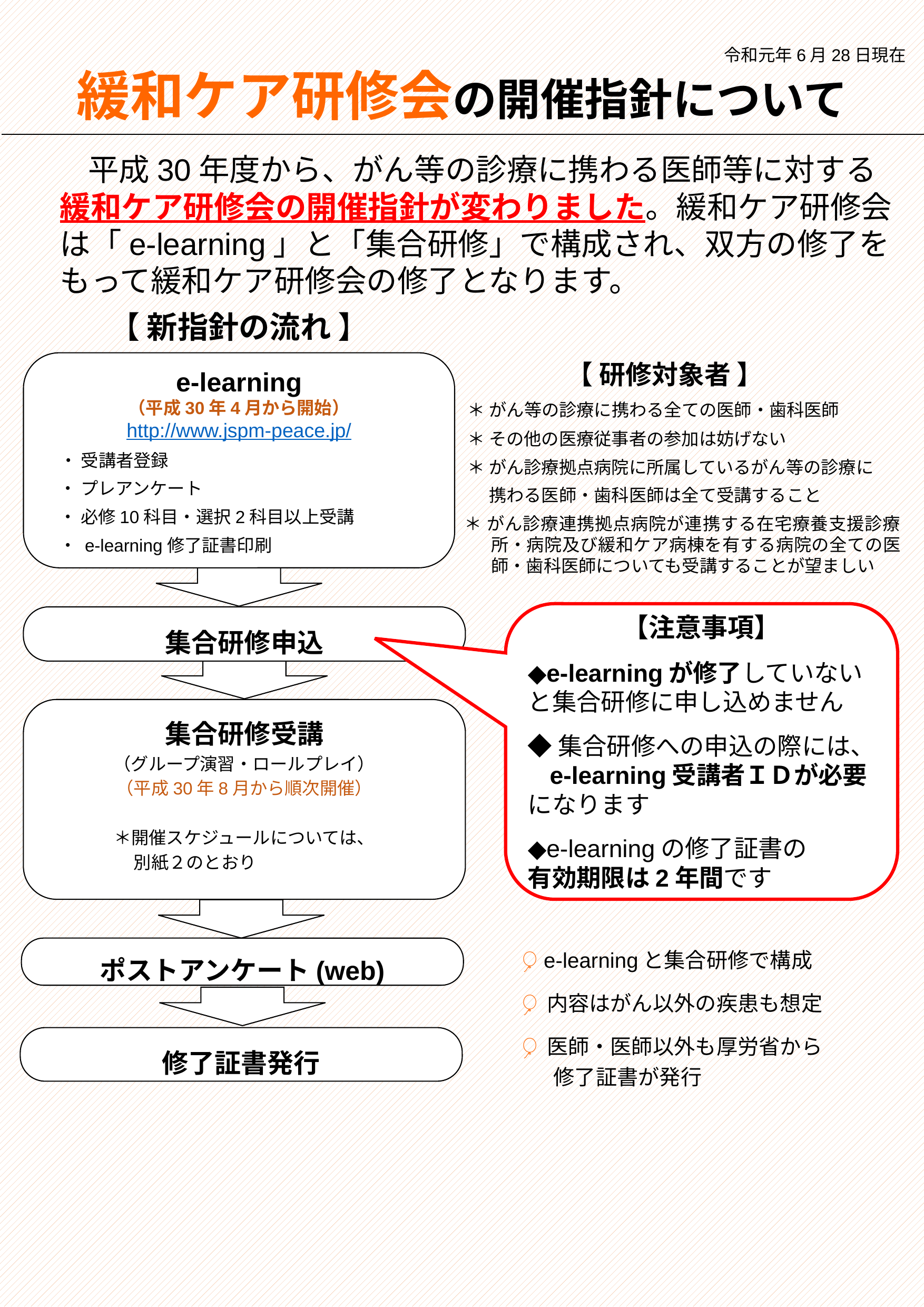

# 緩和ケア研修会の開催指針について
令和元年6月28日現在
　　平成30年度から、がん等の診療に携わる医師等に対する緩和ケア研修会の開催指針が変わりました。緩和ケア研修会は「e-learning」と「集合研修」で構成され、双方の修了をもって緩和ケア研修会の修了となります。
【 新指針の流れ 】
e-learning
（平成30年4月から開始）
http://www.jspm-peace.jp/
　・ 受講者登録
　・ プレアンケート
　・ 必修10科目・選択2科目以上受講
　・ e-learning修了証書印刷
【 研修対象者 】
　　＊ がん等の診療に携わる全ての医師・歯科医師
　　 ＊ その他の医療従事者の参加は妨げない
　　 ＊ がん診療拠点病院に所属しているがん等の診療に
　　　  携わる医師・歯科医師は全て受講すること
　　＊ がん診療連携拠点病院が連携する在宅療養支援診療所・病院及び緩和ケア病棟を有する病院の全ての医師・歯科医師についても受講することが望ましい

【注意事項】
◆e-learningが修了していないと集合研修に申し込めません
◆集合研修への申込の際には、    e-learning受講者ＩＤが必要になります
◆e-learningの修了証書の
有効期限は2年間です
集合研修申込

集合研修受講
（グループ演習・ロールプレイ）
（平成30年8月から順次開催）

＊開催スケジュールについては、
別紙２のとおり

🎈 e-learningと集合研修で構成
🎈 内容はがん以外の疾患も想定
🎈 医師・医師以外も厚労省から
修了証書が発行
ポストアンケート(web)

修了証書発行